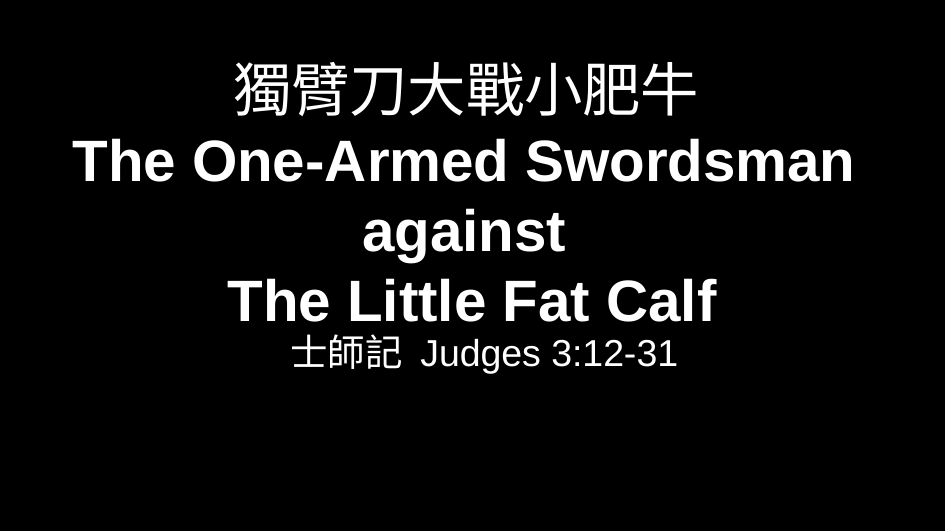

# 獨臂刀大戰小肥牛 The One-Armed Swordsman against The Little Fat Calf
士師記 Judges 3:12-31